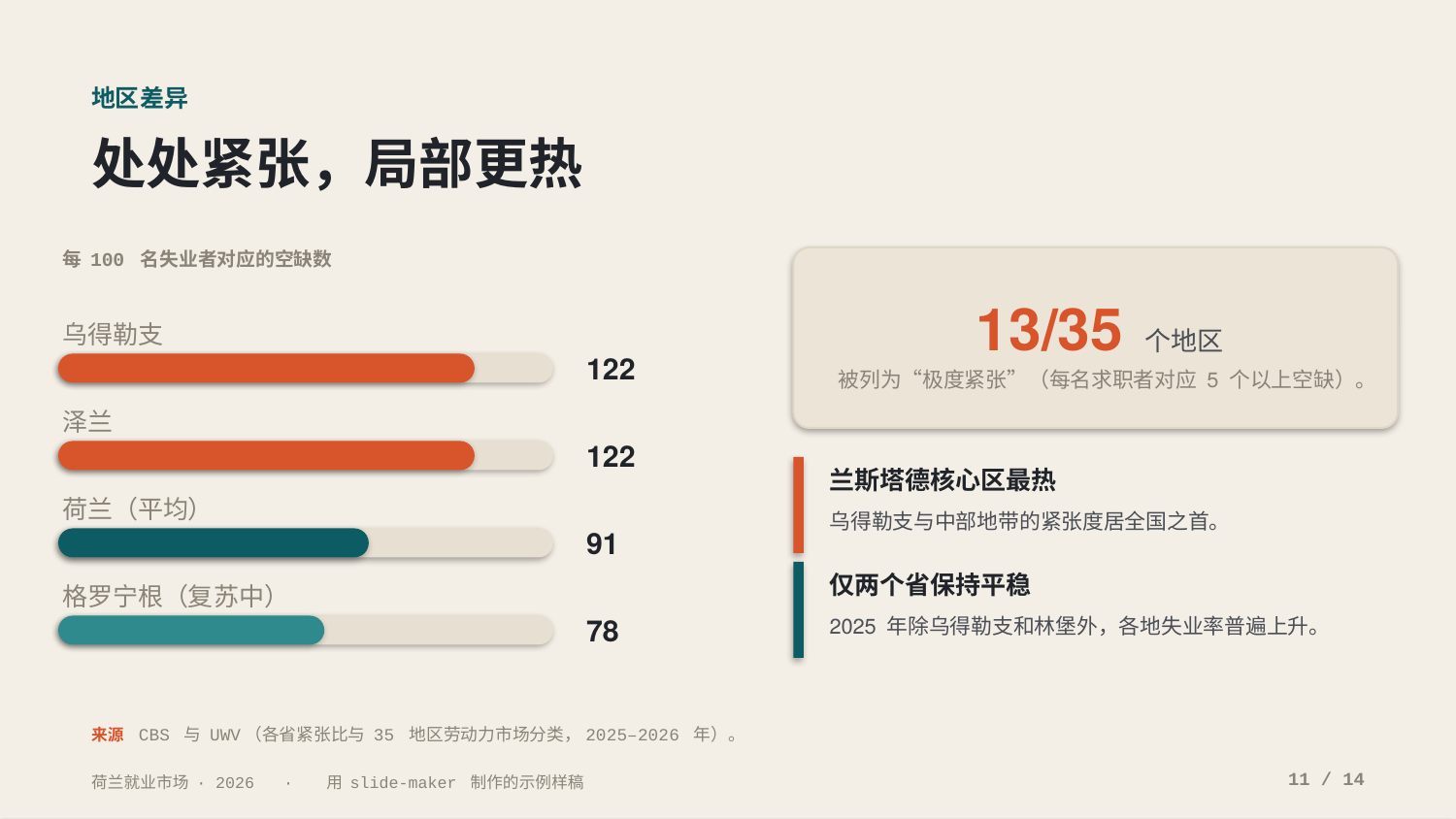

地区差异
处处紧张，局部更热
每 100 名失业者对应的空缺数

13/35  个地区
乌得勒支

122
被列为“极度紧张”（每名求职者对应 5 个以上空缺）。
泽兰

122

兰斯塔德核心区最热
荷兰（平均）
乌得勒支与中部地带的紧张度居全国之首。

91

仅两个省保持平稳
格罗宁根（复苏中）
2025 年除乌得勒支和林堡外，各地失业率普遍上升。

78
来源   CBS 与 UWV（各省紧张比与 35 地区劳动力市场分类，2025–2026 年）。
11 / 14
荷兰就业市场 · 2026   ·   用 slide-maker 制作的示例样稿